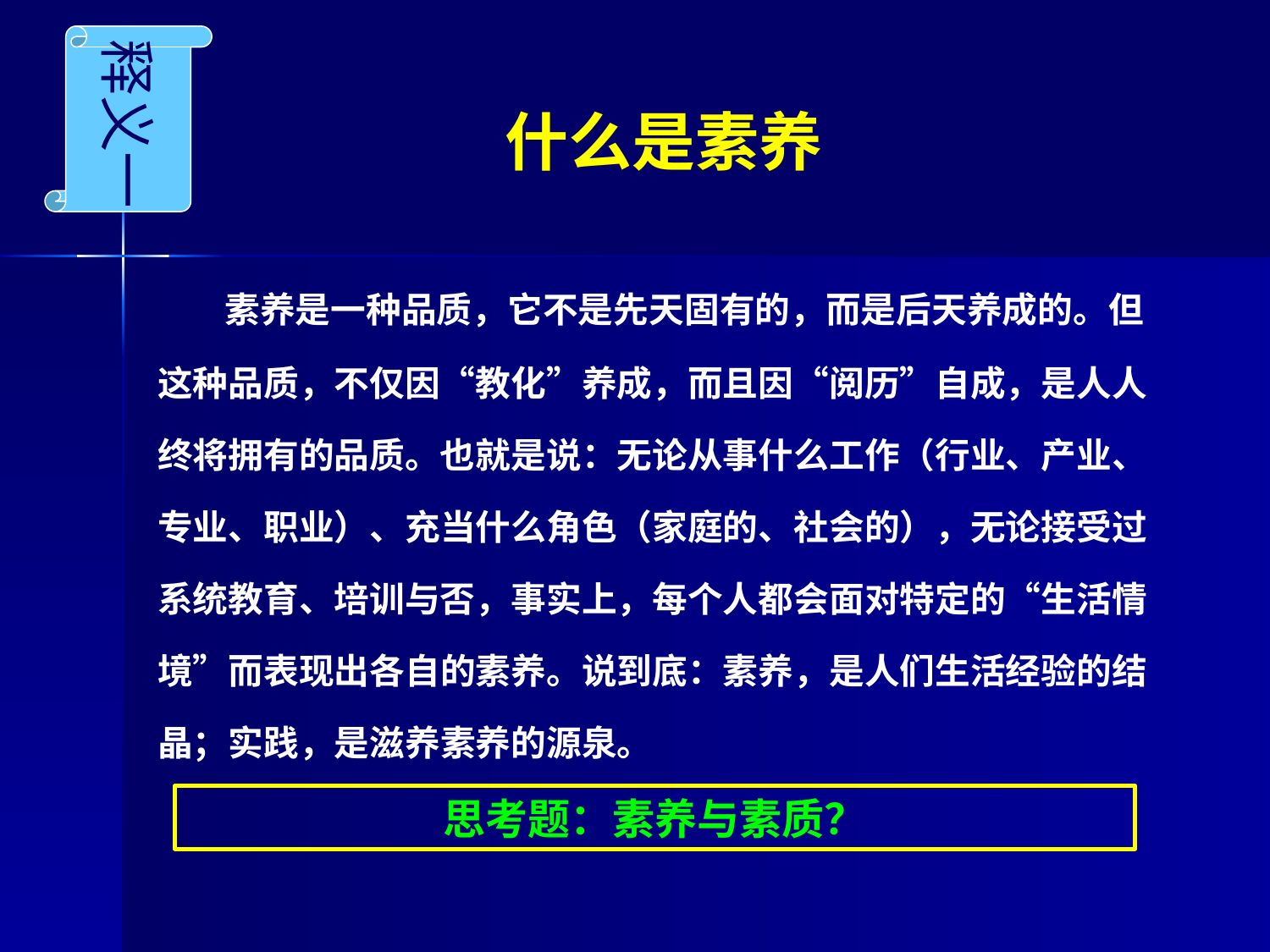

释义一
# 什么是素养
      素养是一种品质，它不是先天固有的，而是后天养成的。但这种品质，不仅因“教化”养成，而且因“阅历”自成，是人人终将拥有的品质。也就是说：无论从事什么工作（行业、产业、专业、职业）、充当什么角色（家庭的、社会的），无论接受过系统教育、培训与否，事实上，每个人都会面对特定的“生活情境”而表现出各自的素养。说到底：素养，是人们生活经验的结晶；实践，是滋养素养的源泉。

思考题：素养与素质？